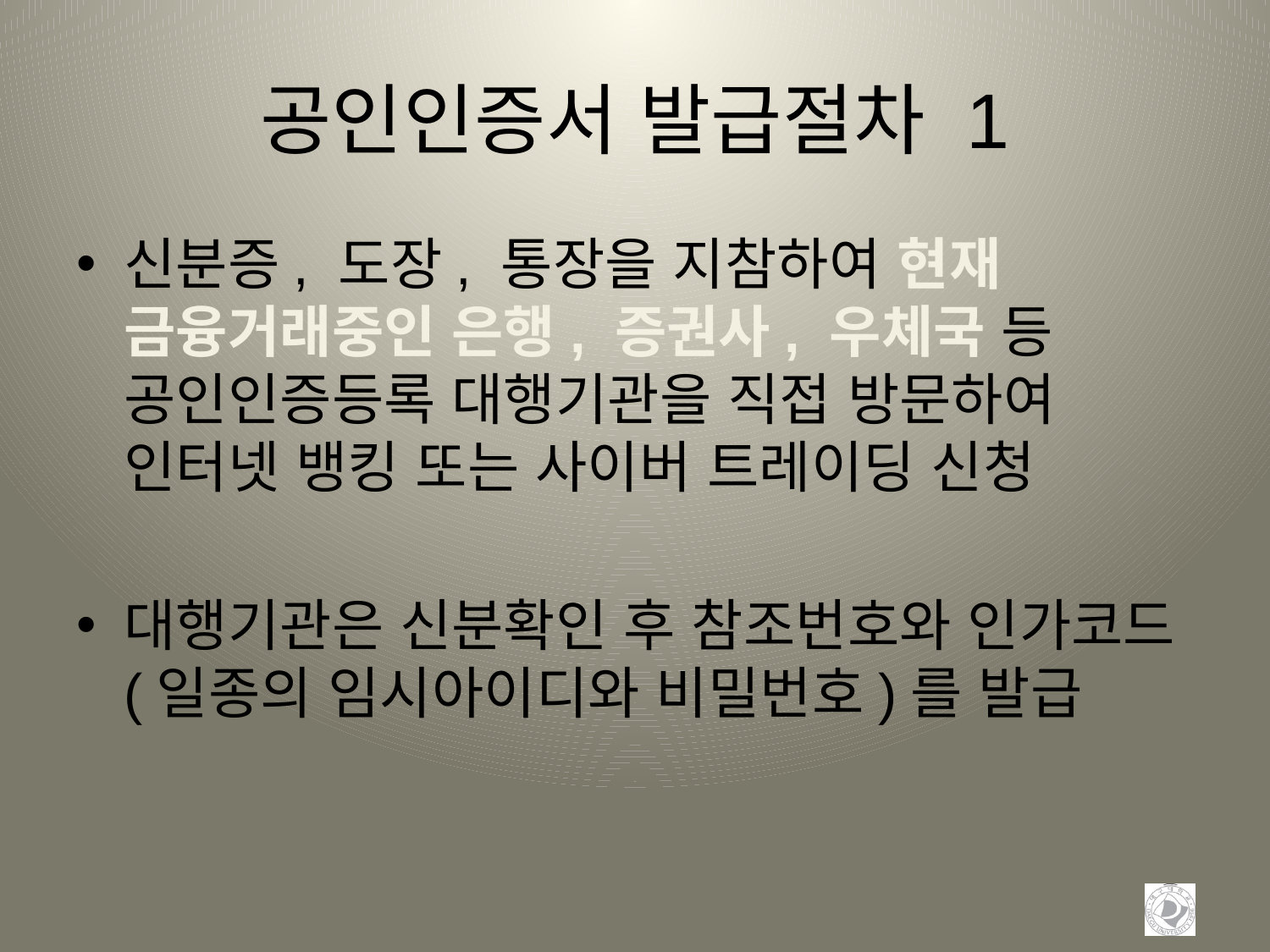

# 공인인증서 발급절차 1
신분증, 도장, 통장을 지참하여 현재 금융거래중인 은행, 증권사, 우체국 등 공인인증등록 대행기관을 직접 방문하여 인터넷 뱅킹 또는 사이버 트레이딩 신청

대행기관은 신분확인 후 참조번호와 인가코드(일종의 임시아이디와 비밀번호)를 발급